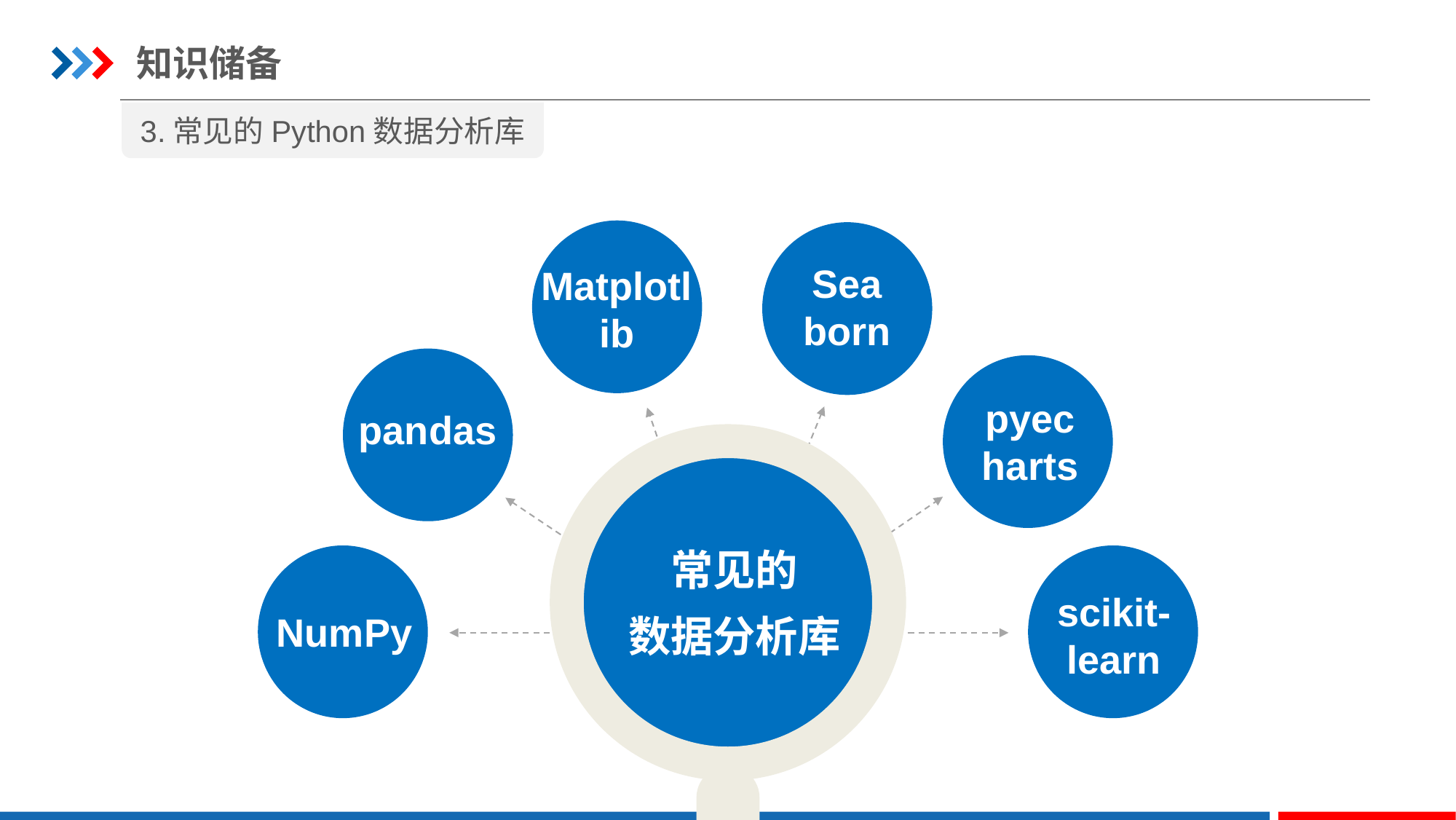

知识储备

3.常见的Python数据分析库

Sea
born
Matplotlib

pyecharts
pandas

常见的
数据分析库

scikit-learn
NumPy